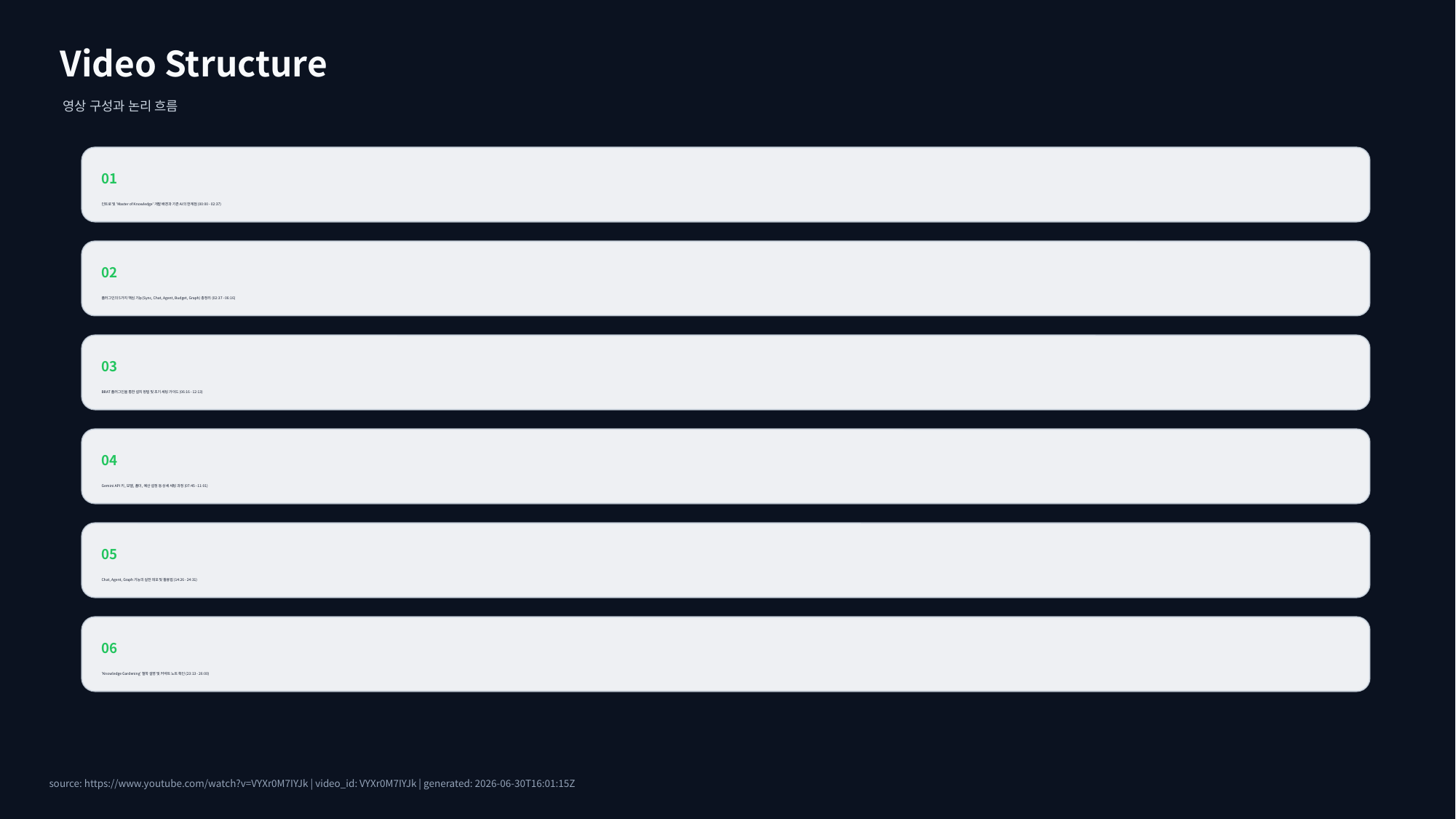

Video Structure
영상 구성과 논리 흐름

01
인트로 및 'Master of Knowledge' 개발 배경과 기존 AI의 한계점 (00:00 - 02:37)

02
플러그인의 5가지 핵심 기능(Sync, Chat, Agent, Budget, Graph) 총정리 (02:37 - 06:16)

03
BRAT 플러그인을 통한 설치 방법 및 초기 세팅 가이드 (06:16 - 12:13)

04
Gemini API 키, 모델, 폴더, 예산 설정 등 상세 세팅 과정 (07:45 - 11:01)

05
Chat, Agent, Graph 기능의 실전 데모 및 활용법 (14:26 - 24:31)

06
'Knowledge Gardening' 철학 설명 및 커넥트 노트 확인 (23:13 - 26:00)
source: https://www.youtube.com/watch?v=VYXr0M7IYJk | video_id: VYXr0M7IYJk | generated: 2026-06-30T16:01:15Z